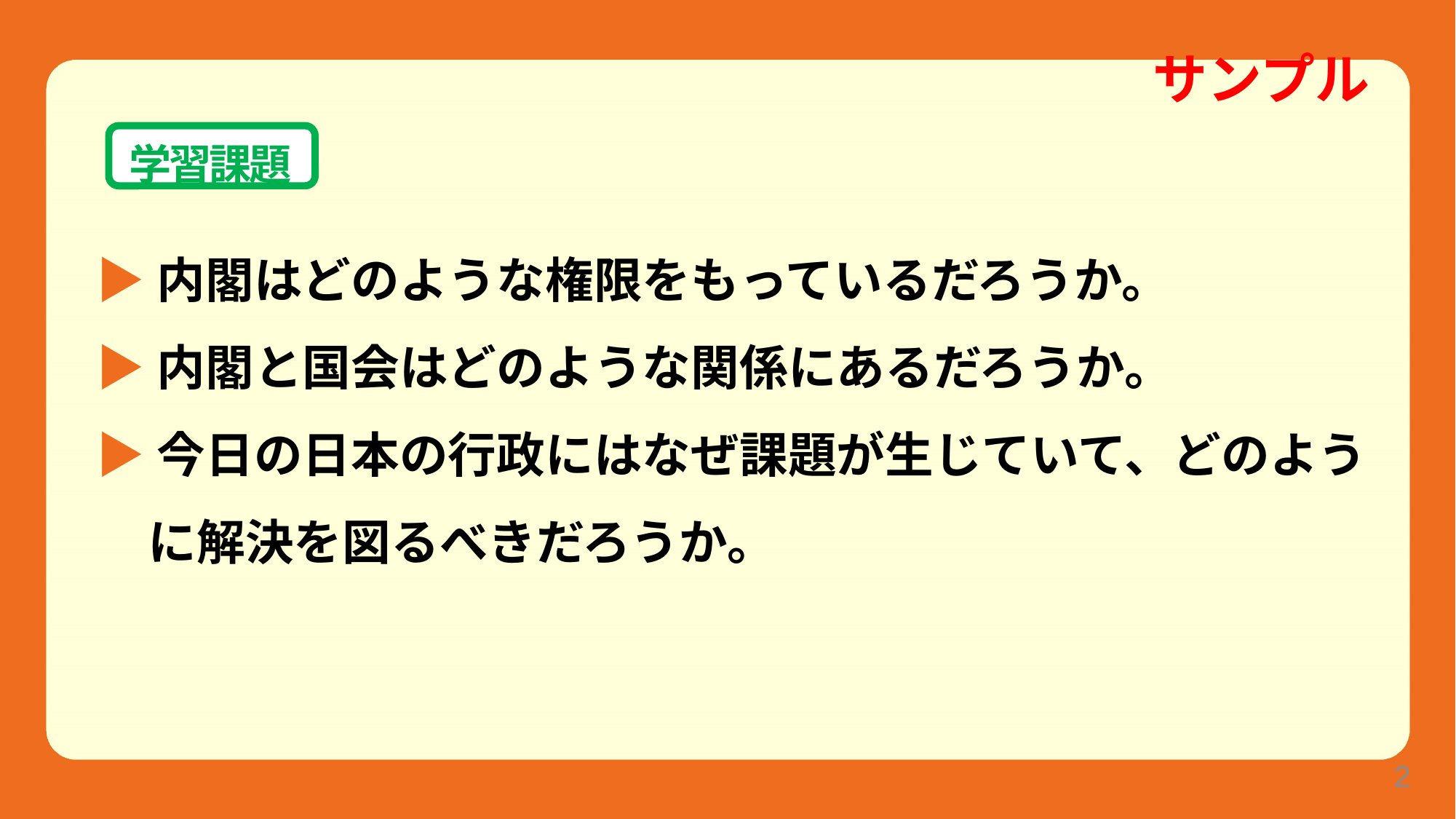

▶内閣はどのような権限をもっているだろうか。
▶内閣と国会はどのような関係にあるだろうか。
▶今日の日本の行政にはなぜ課題が生じていて、どのように解決を図るべきだろうか。